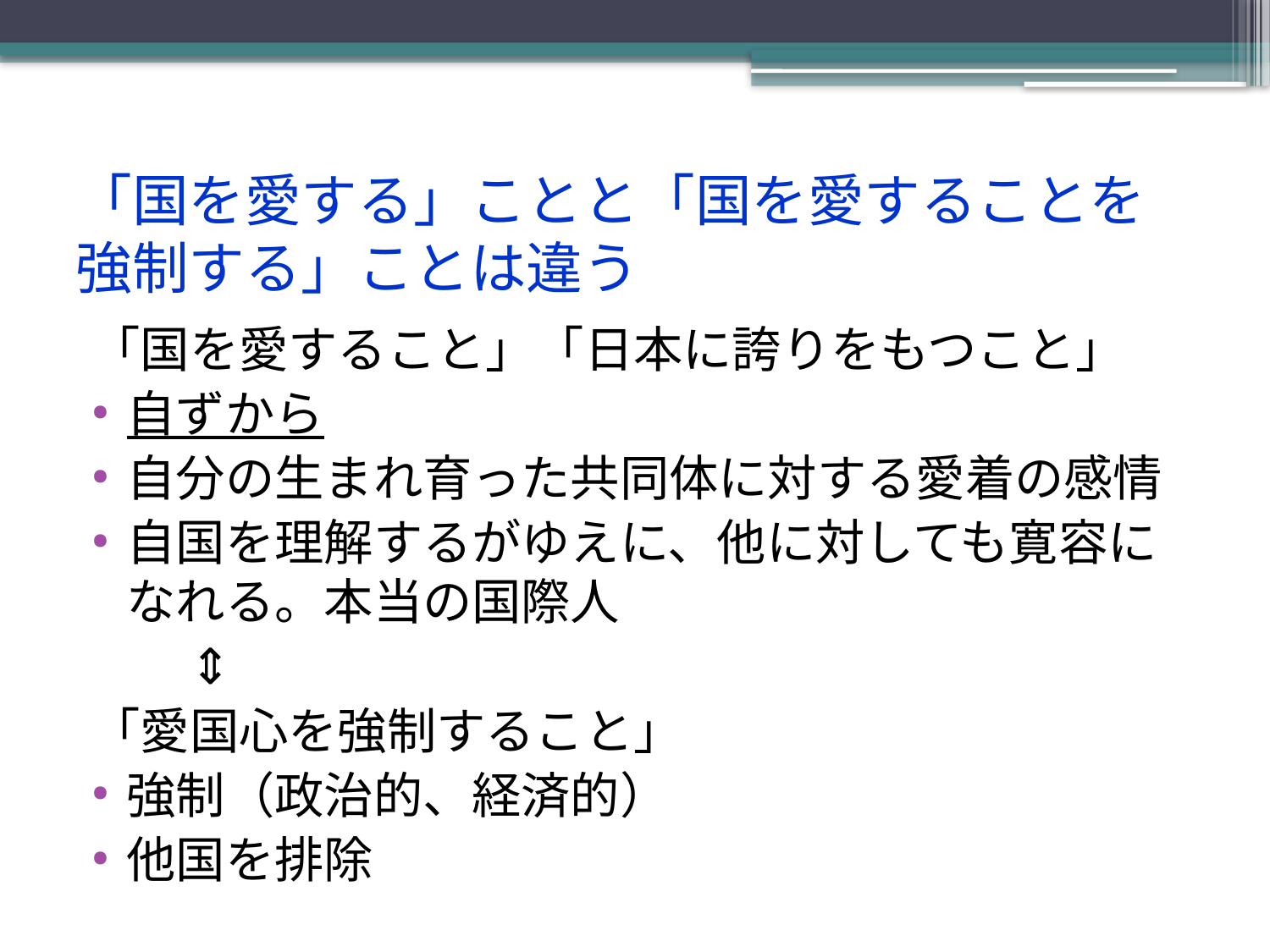

# 「国を愛する」ことと「国を愛することを強制する」ことは違う
「国を愛すること」「日本に誇りをもつこと」
自ずから
自分の生まれ育った共同体に対する愛着の感情
自国を理解するがゆえに、他に対しても寛容になれる。本当の国際人
　　⇕
「愛国心を強制すること」
強制（政治的、経済的）
他国を排除